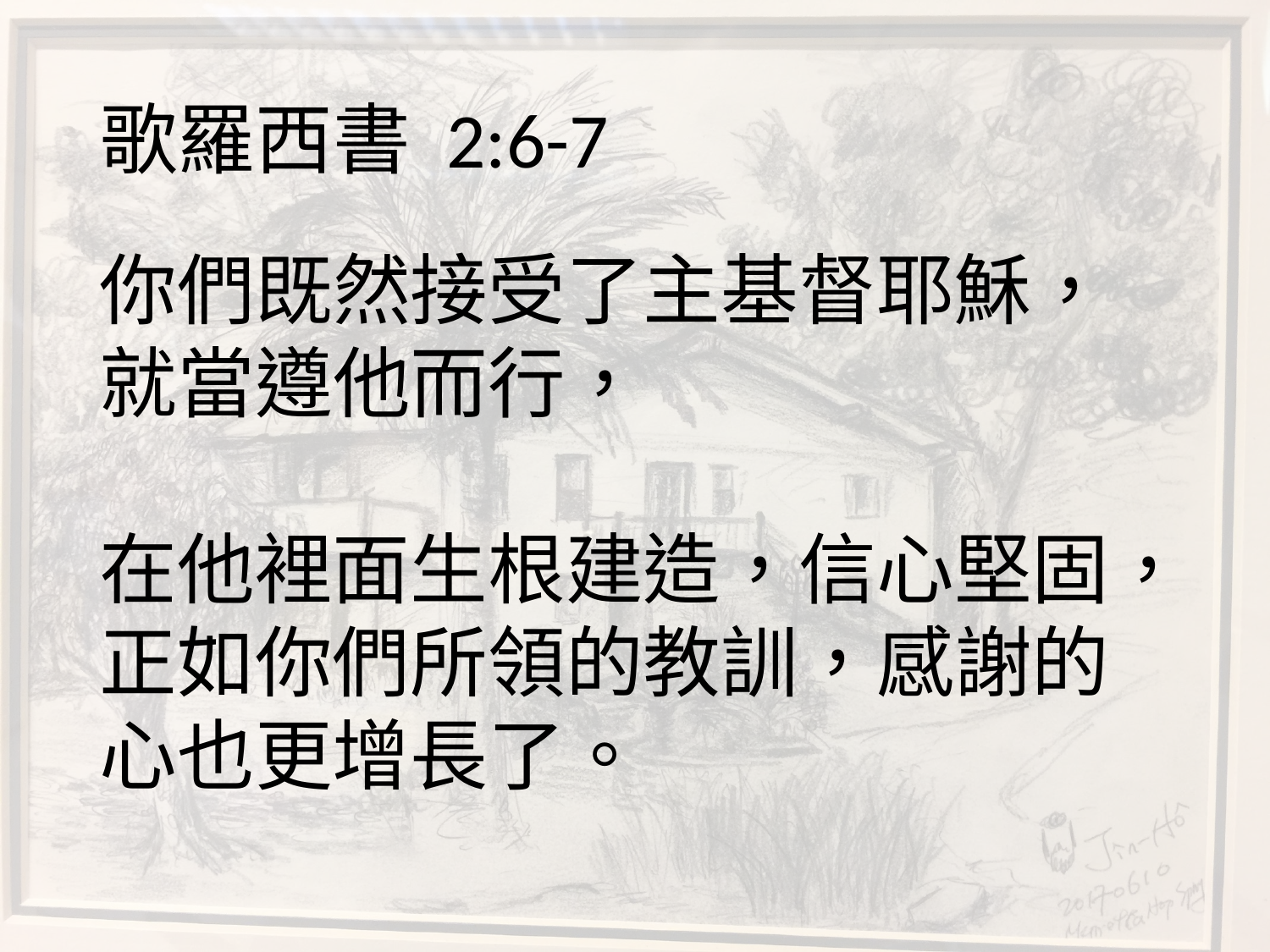

# 歌羅西書 2:6-7
你們既然接受了主基督耶穌，就當遵他而行，

在他裡面生根建造，信心堅固，正如你們所領的教訓，感謝的心也更增長了。